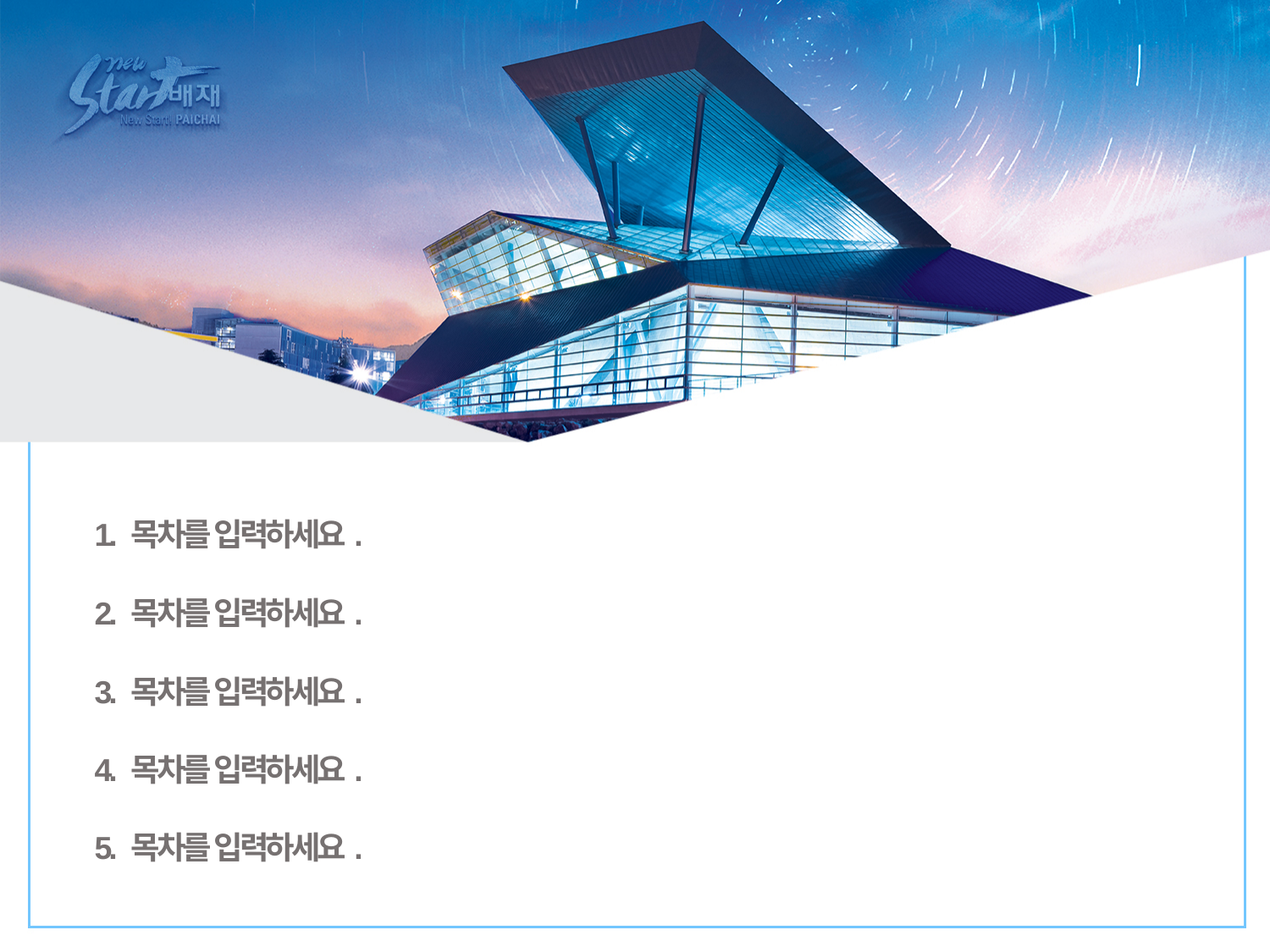

1. 목차를 입력하세요.
2. 목차를 입력하세요.
3. 목차를 입력하세요.
4. 목차를 입력하세요.
5. 목차를 입력하세요.